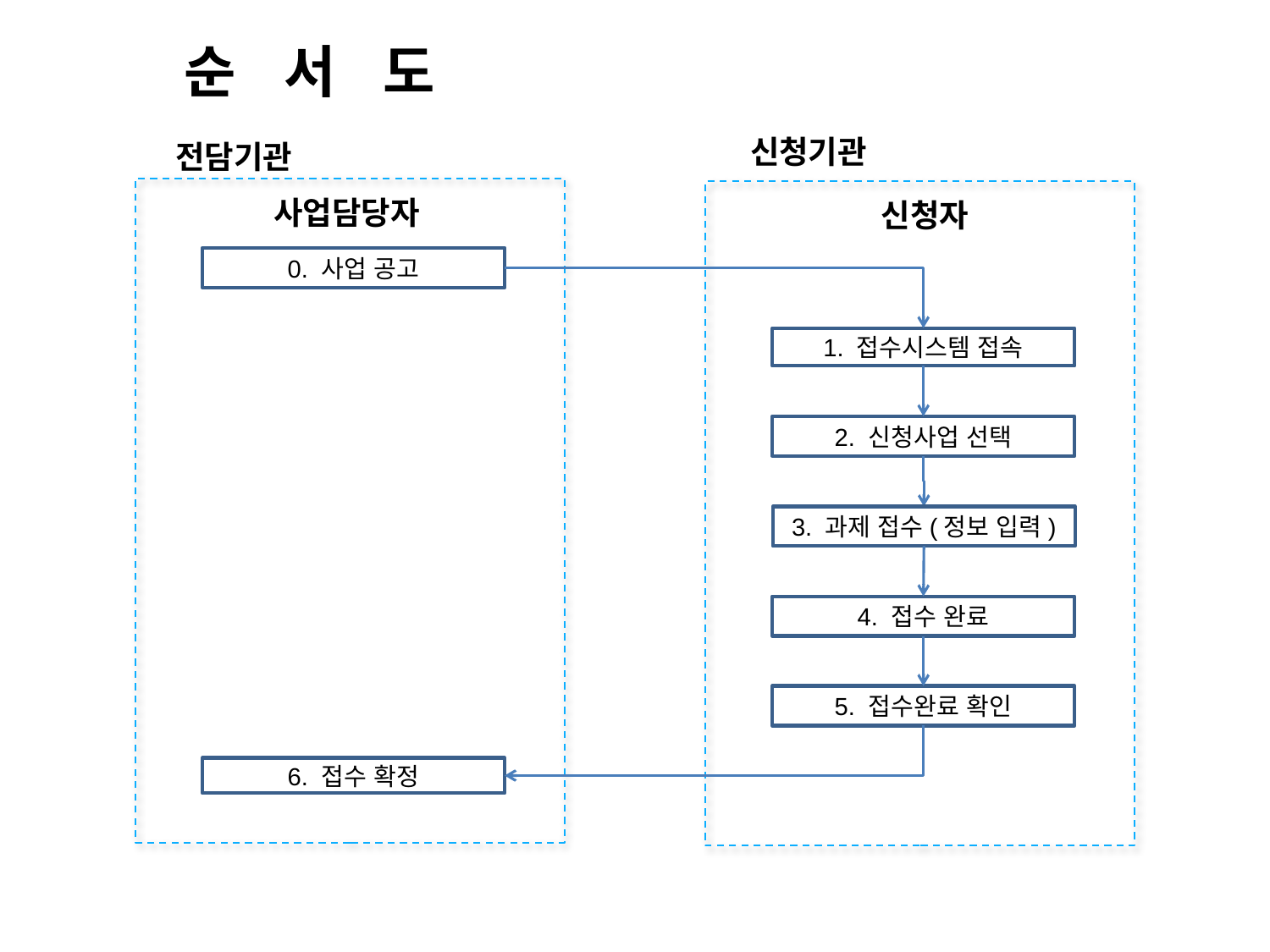

순   서   도
신청기관
전담기관

사업담당자
신청자
0. 사업 공고
1. 접수시스템 접속
2. 신청사업 선택
3. 과제 접수(정보 입력)
4. 접수 완료
5. 접수완료 확인
6. 접수 확정